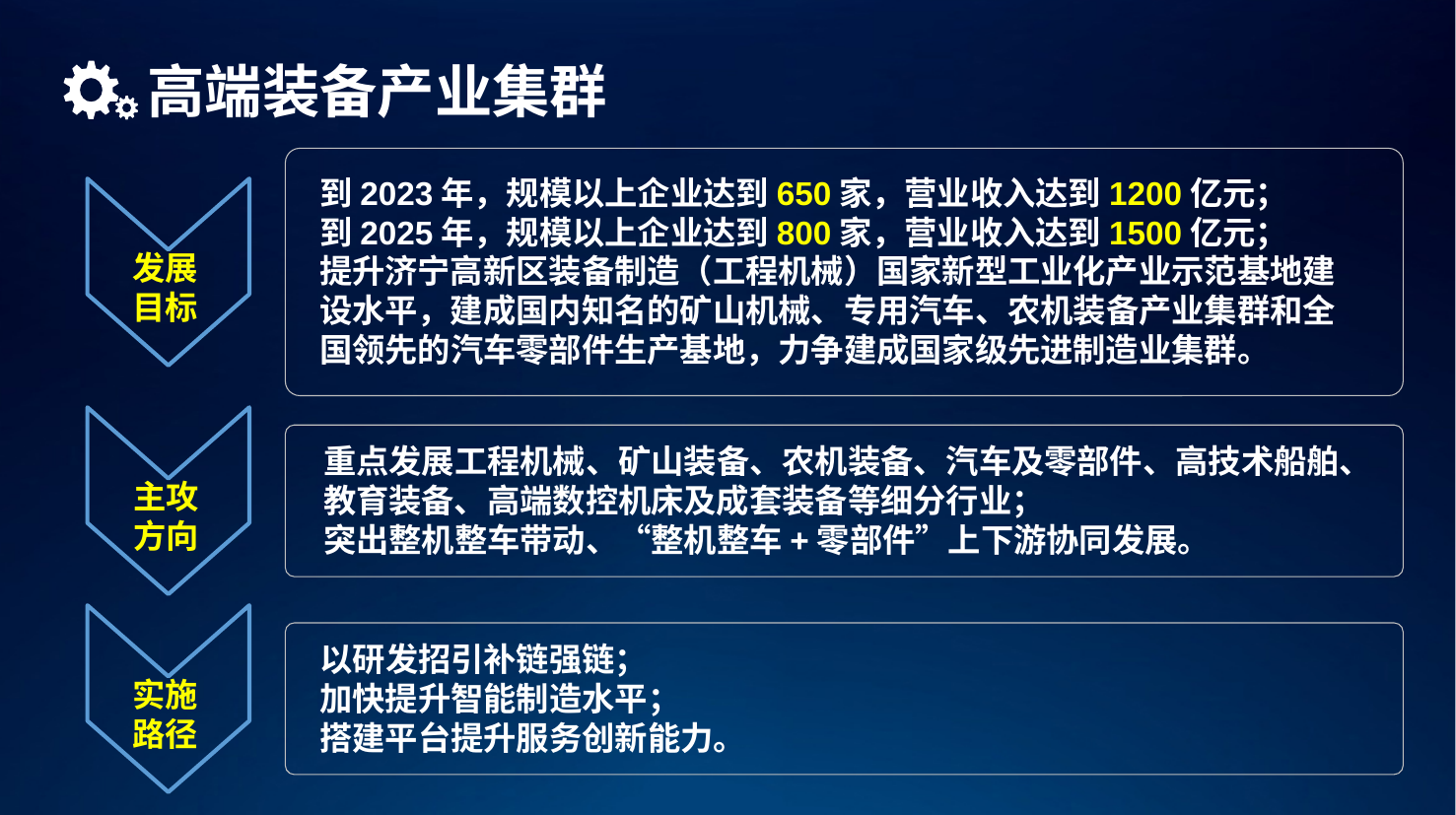

高端装备产业集群

到2023年，规模以上企业达到650家，营业收入达到1200亿元；
到2025年，规模以上企业达到800家，营业收入达到1500亿元；
提升济宁高新区装备制造（工程机械）国家新型工业化产业示范基地建设水平，建成国内知名的矿山机械、专用汽车、农机装备产业集群和全国领先的汽车零部件生产基地，力争建成国家级先进制造业集群。

发展
目标

主攻
方向

重点发展工程机械、矿山装备、农机装备、汽车及零部件、高技术船舶、教育装备、高端数控机床及成套装备等细分行业；
突出整机整车带动、“整机整车+零部件”上下游协同发展。

实施
路径

以研发招引补链强链；
加快提升智能制造水平；
搭建平台提升服务创新能力。